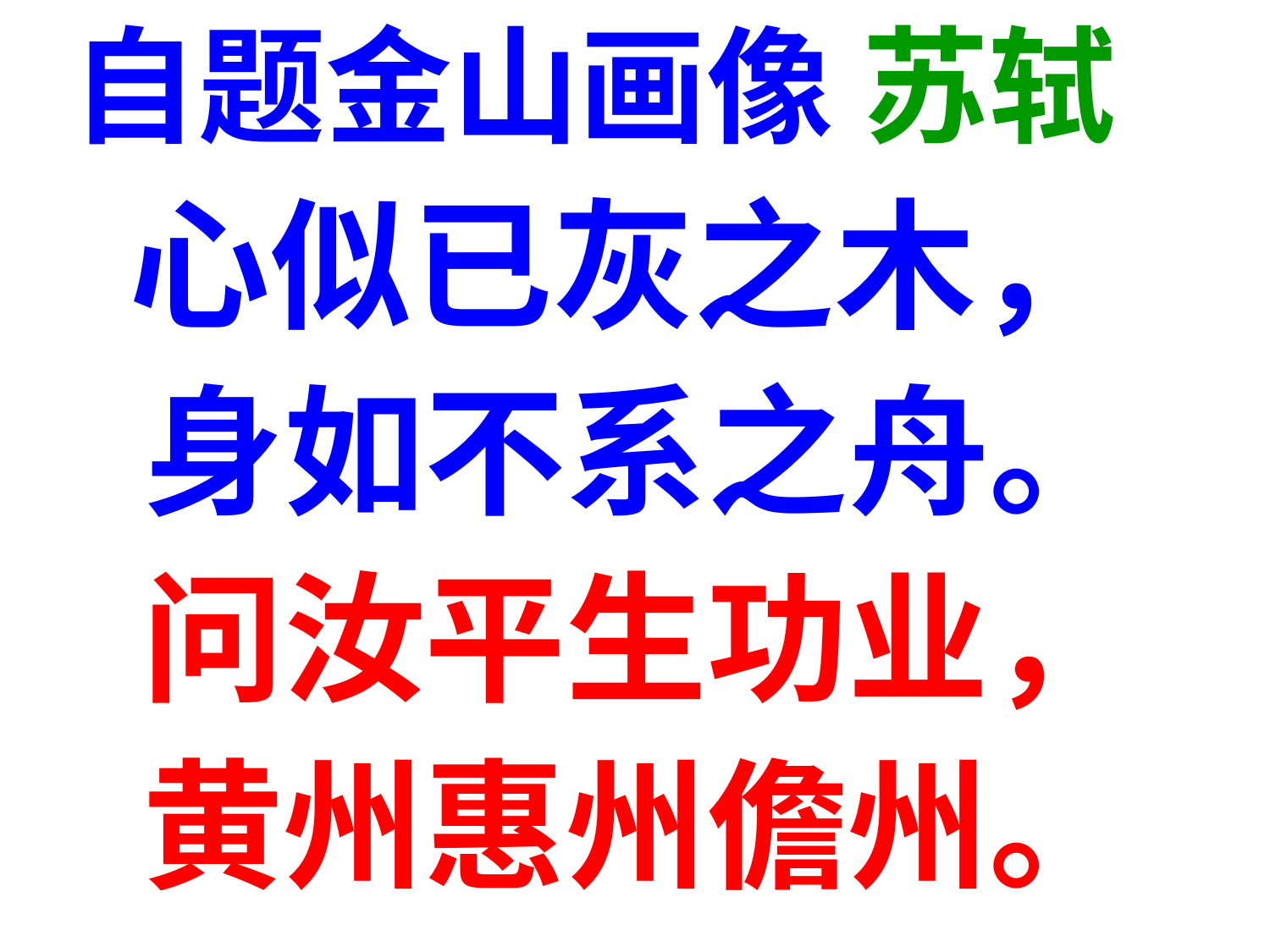

自题金山画像 苏轼
   心似已灰之木，
   身如不系之舟。
   问汝平生功业，
   黄州惠州儋州。